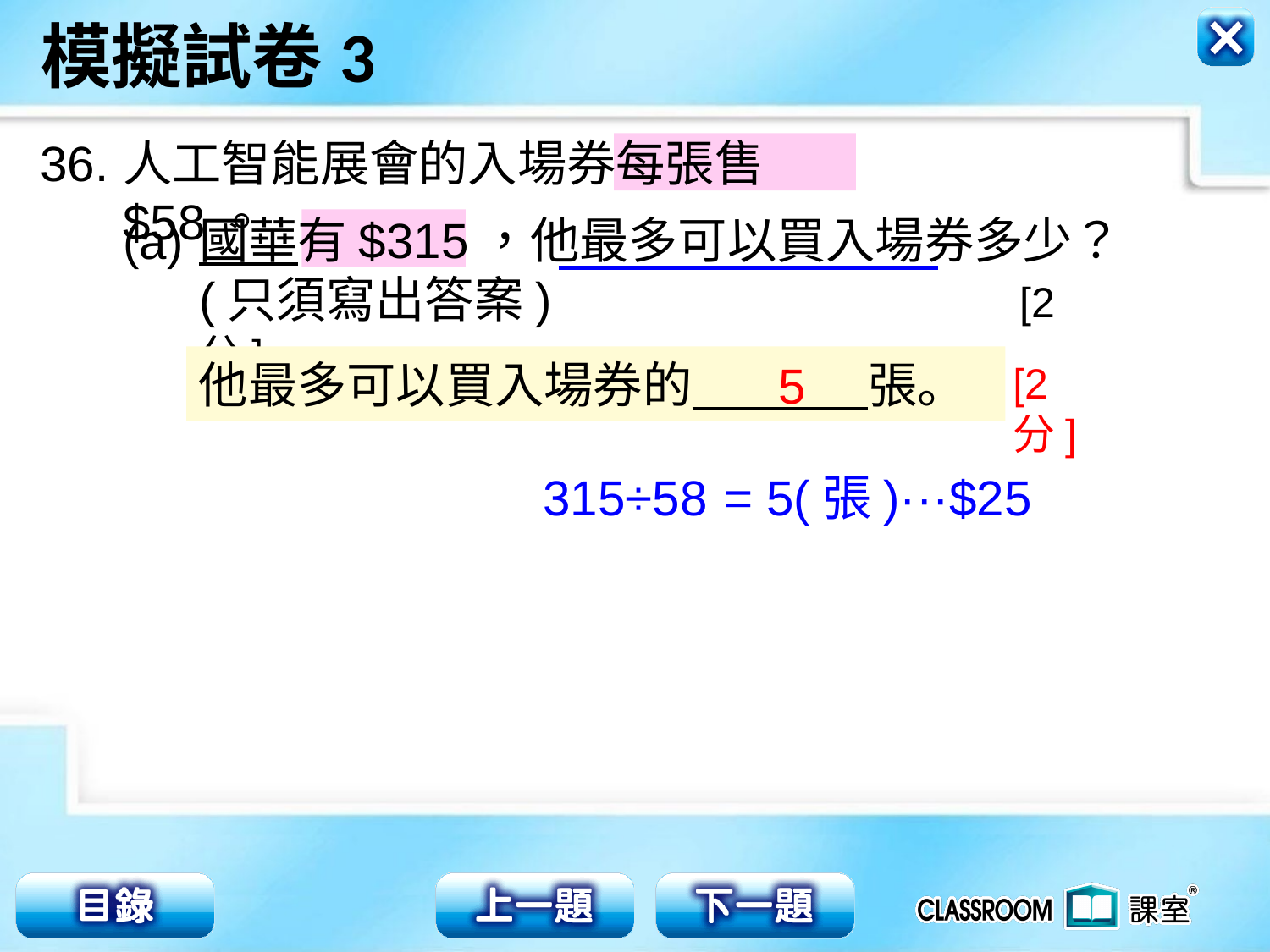

36.
人工智能展會的入場券每張售$58。

(a)
國華有$315，他最多可以買入場券多少？
(只須寫出答案)                                  [2分]

他最多可以買入場券的                張。
5
[2分]
315÷58
= 5(張)···$25